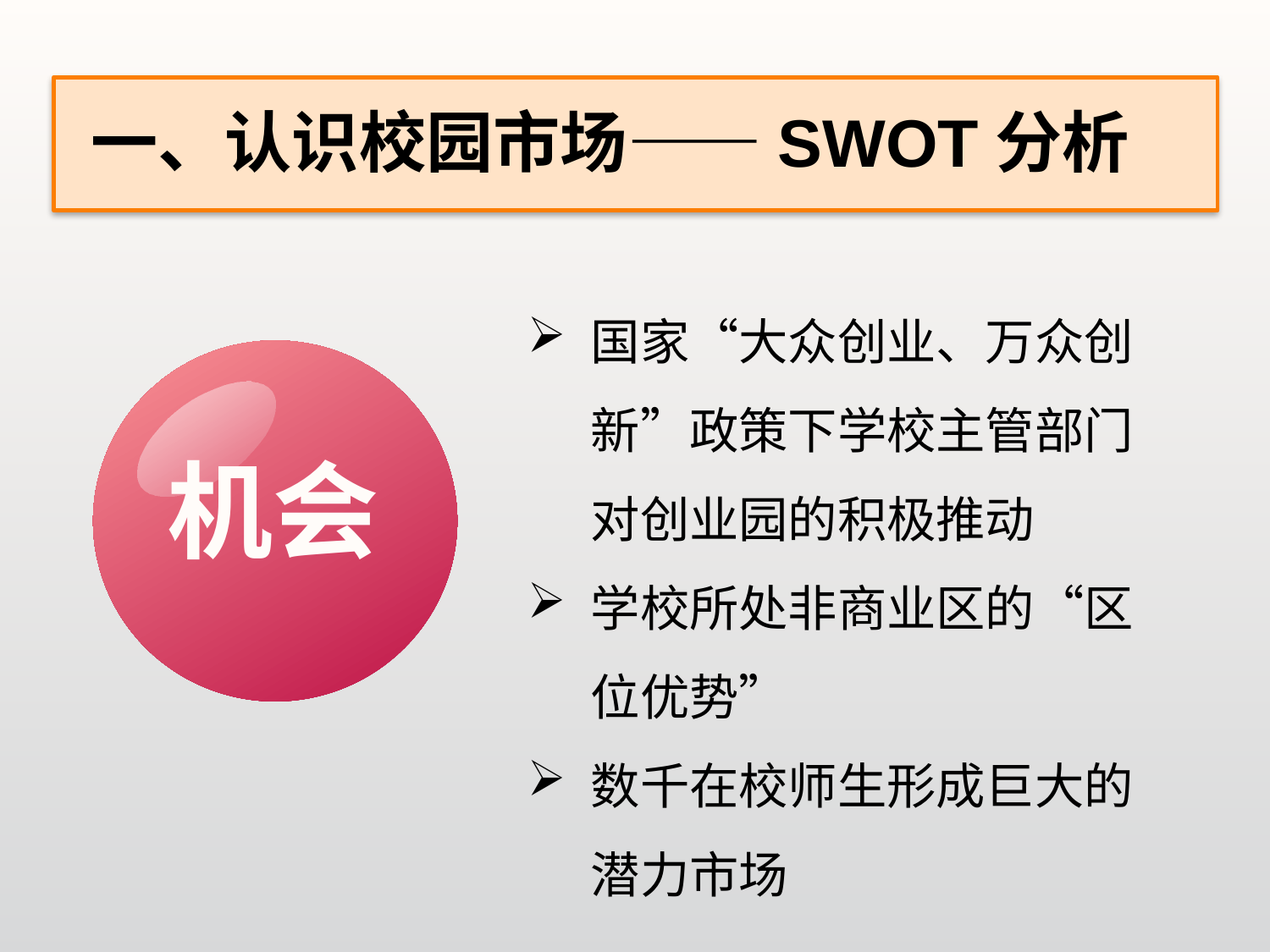

一、认识校园市场——SWOT分析
国家“大众创业、万众创新”政策下学校主管部门对创业园的积极推动
学校所处非商业区的“区位优势”
数千在校师生形成巨大的潜力市场

机会